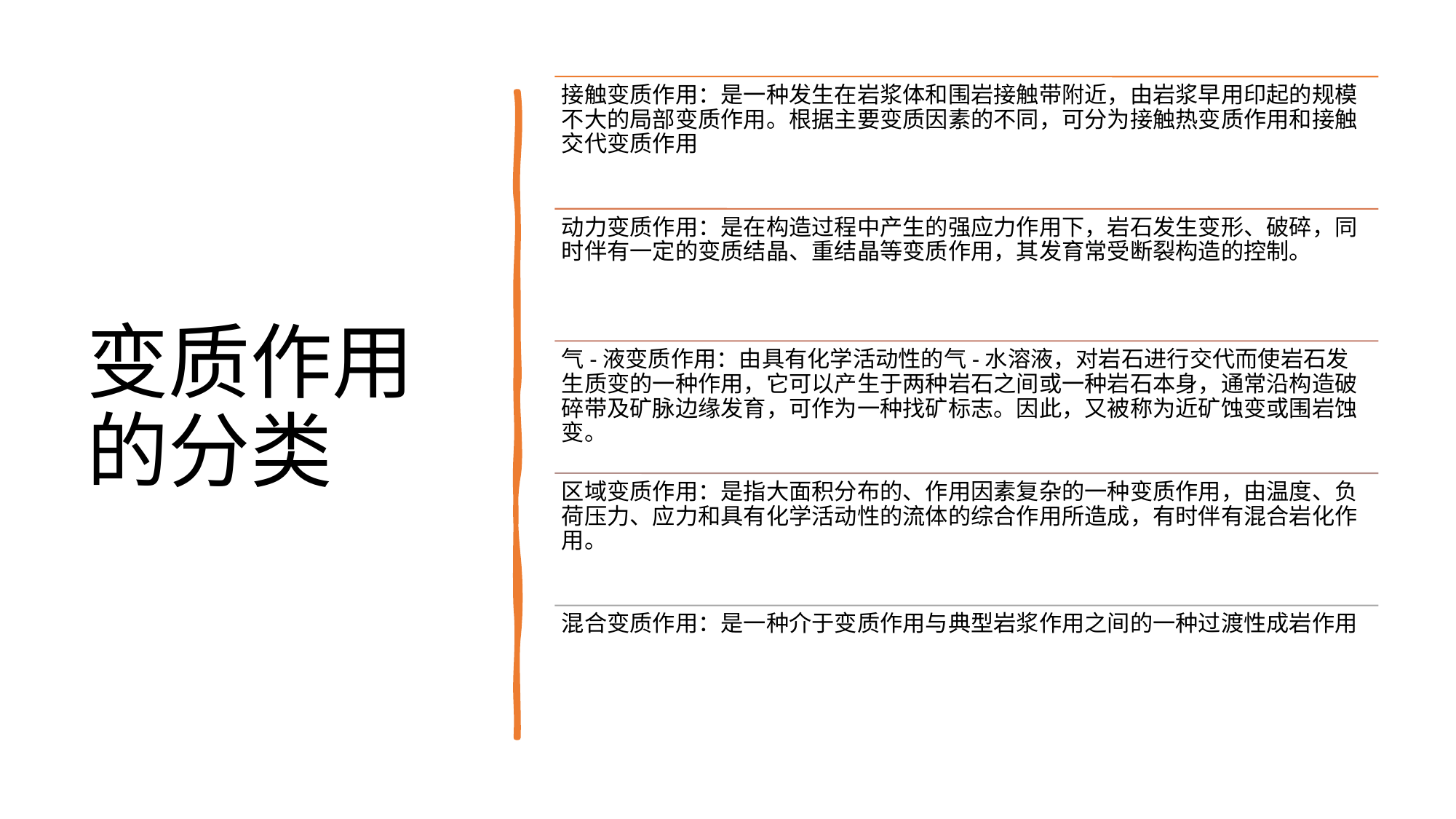

接触变质作用：是一种发生在岩浆体和围岩接触带附近，由岩浆早用印起的规模不大的局部变质作用。根据主要变质因素的不同，可分为接触热变质作用和接触交代变质作用
动力变质作用：是在构造过程中产生的强应力作用下，岩石发生变形、破碎，同时伴有一定的变质结晶、重结晶等变质作用，其发育常受断裂构造的控制。
气-液变质作用：由具有化学活动性的气-水溶液，对岩石进行交代而使岩石发生质变的一种作用，它可以产生于两种岩石之间或一种岩石本身，通常沿构造破碎带及矿脉边缘发育，可作为一种找矿标志。因此，又被称为近矿蚀变或围岩蚀变。
区域变质作用：是指大面积分布的、作用因素复杂的一种变质作用，由温度、负荷压力、应力和具有化学活动性的流体的综合作用所造成，有时伴有混合岩化作用。
混合变质作用：是一种介于变质作用与典型岩浆作用之间的一种过渡性成岩作用
# 变质作用的分类